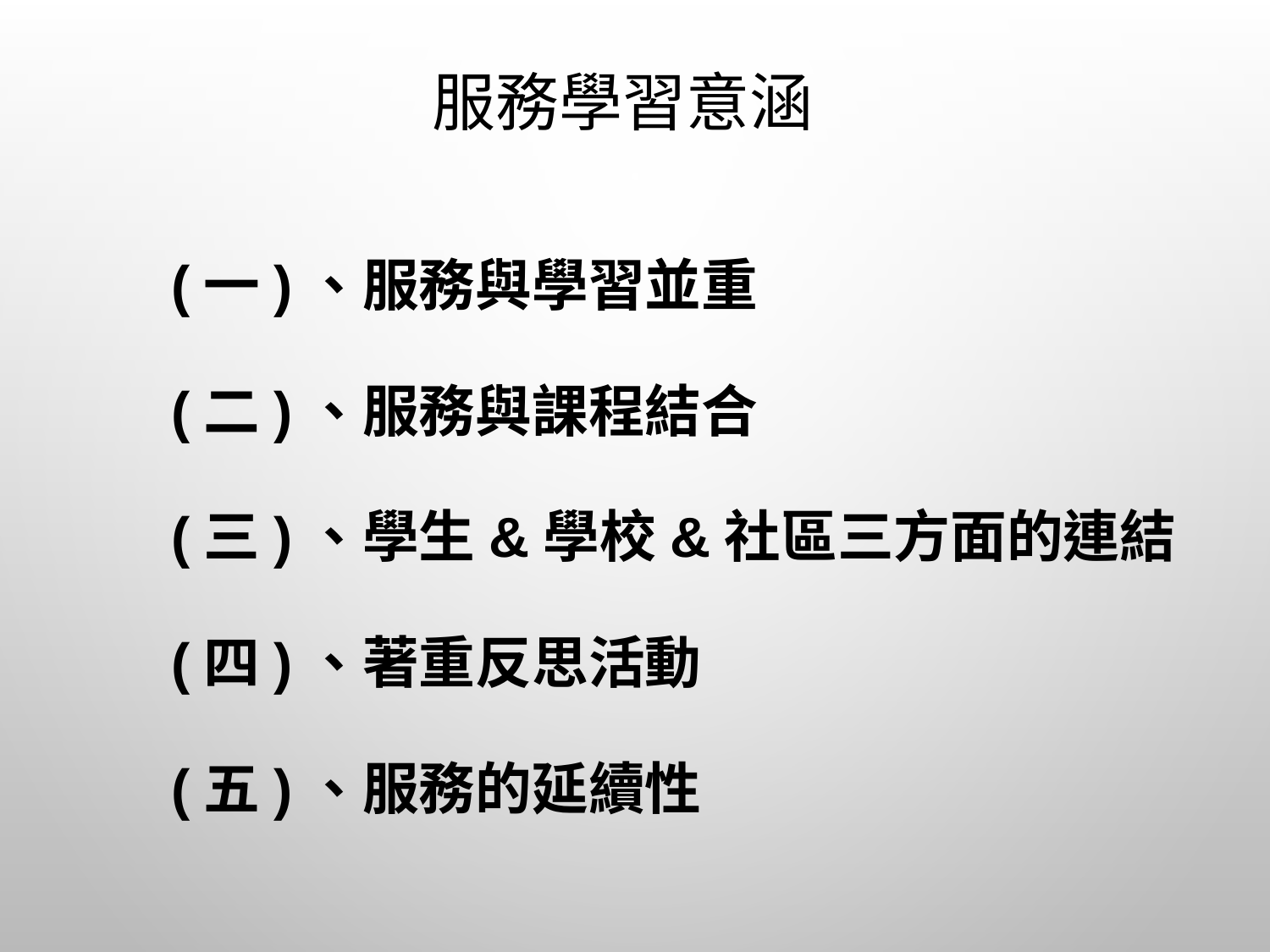

# 服務學習意涵

(一)、服務與學習並重

(二)、服務與課程結合

(三)、學生&學校&社區三方面的連結

(四)、著重反思活動

(五)、服務的延續性